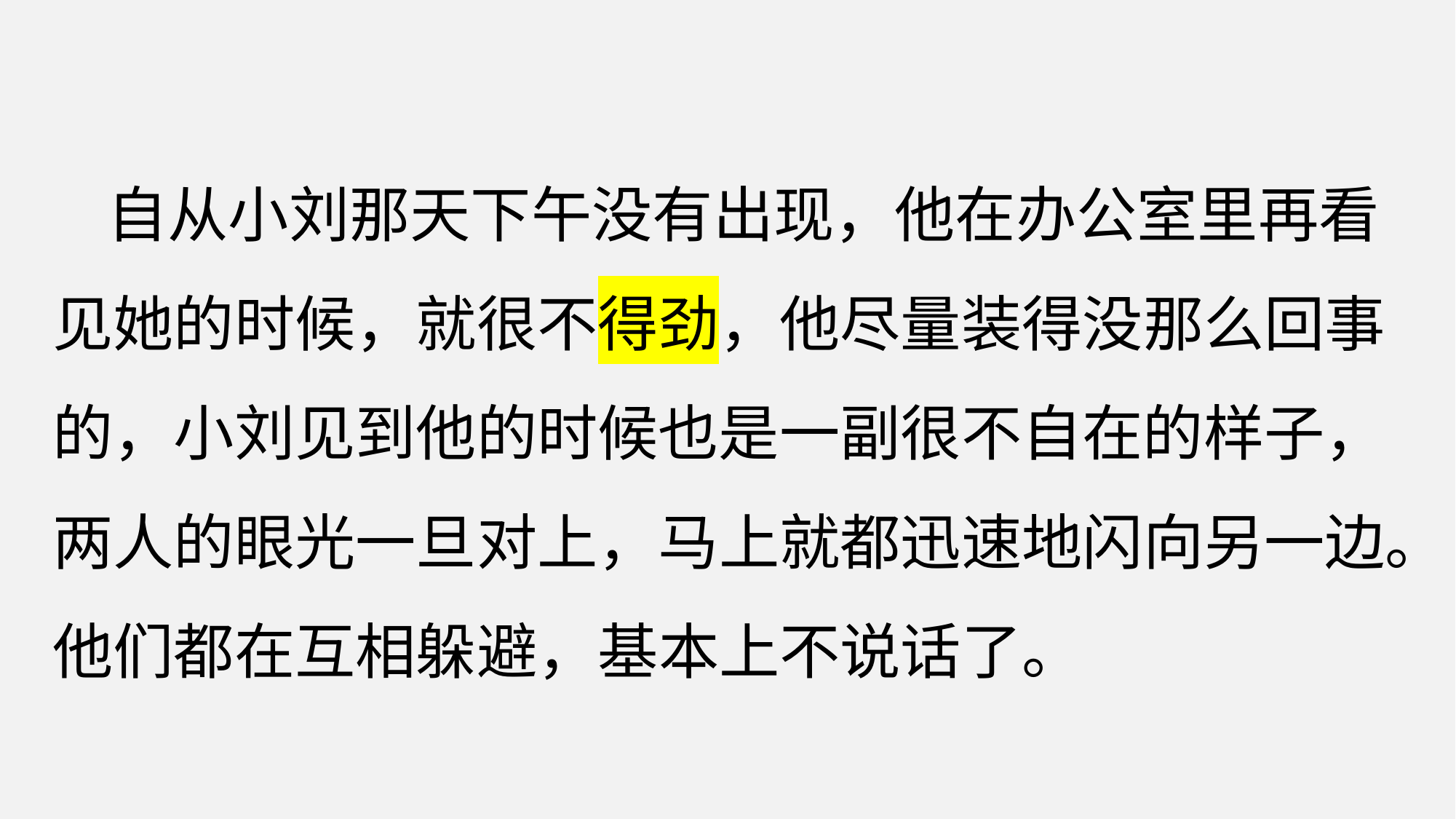

自从小刘那天下午没有出现，他在办公室里再看见她的时候，就很不得劲，他尽量装得没那么回事的，小刘见到他的时候也是一副很不自在的样子，两人的眼光一旦对上，马上就都迅速地闪向另一边。他们都在互相躲避，基本上不说话了。